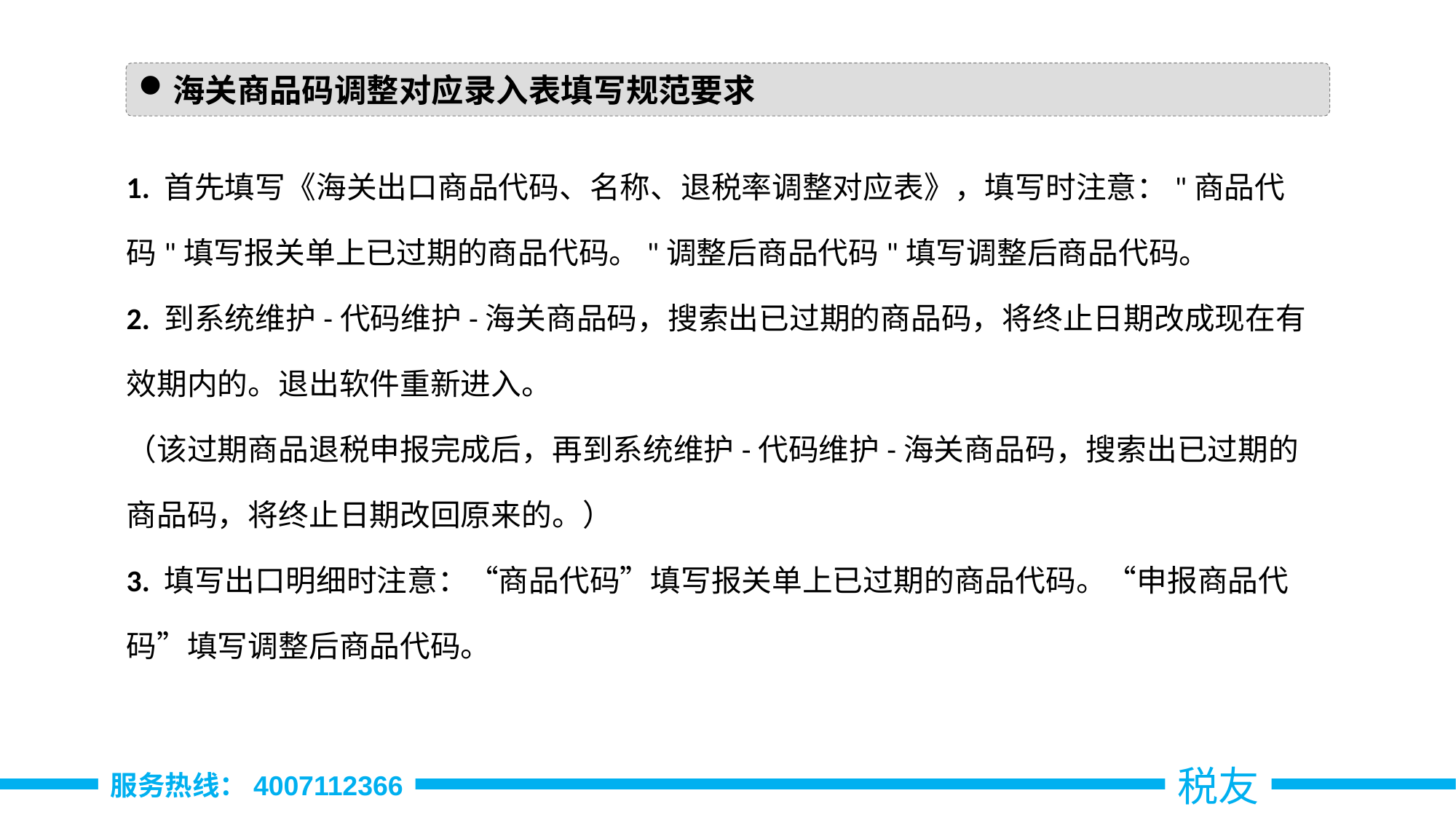

海关商品码调整对应录入表填写规范要求
1. 首先填写《海关出口商品代码、名称、退税率调整对应表》，填写时注意："商品代码"填写报关单上已过期的商品代码。"调整后商品代码"填写调整后商品代码。
2. 到系统维护-代码维护-海关商品码，搜索出已过期的商品码，将终止日期改成现在有效期内的。退出软件重新进入。
（该过期商品退税申报完成后，再到系统维护-代码维护-海关商品码，搜索出已过期的商品码，将终止日期改回原来的。）
3. 填写出口明细时注意：“商品代码”填写报关单上已过期的商品代码。“申报商品代码”填写调整后商品代码。